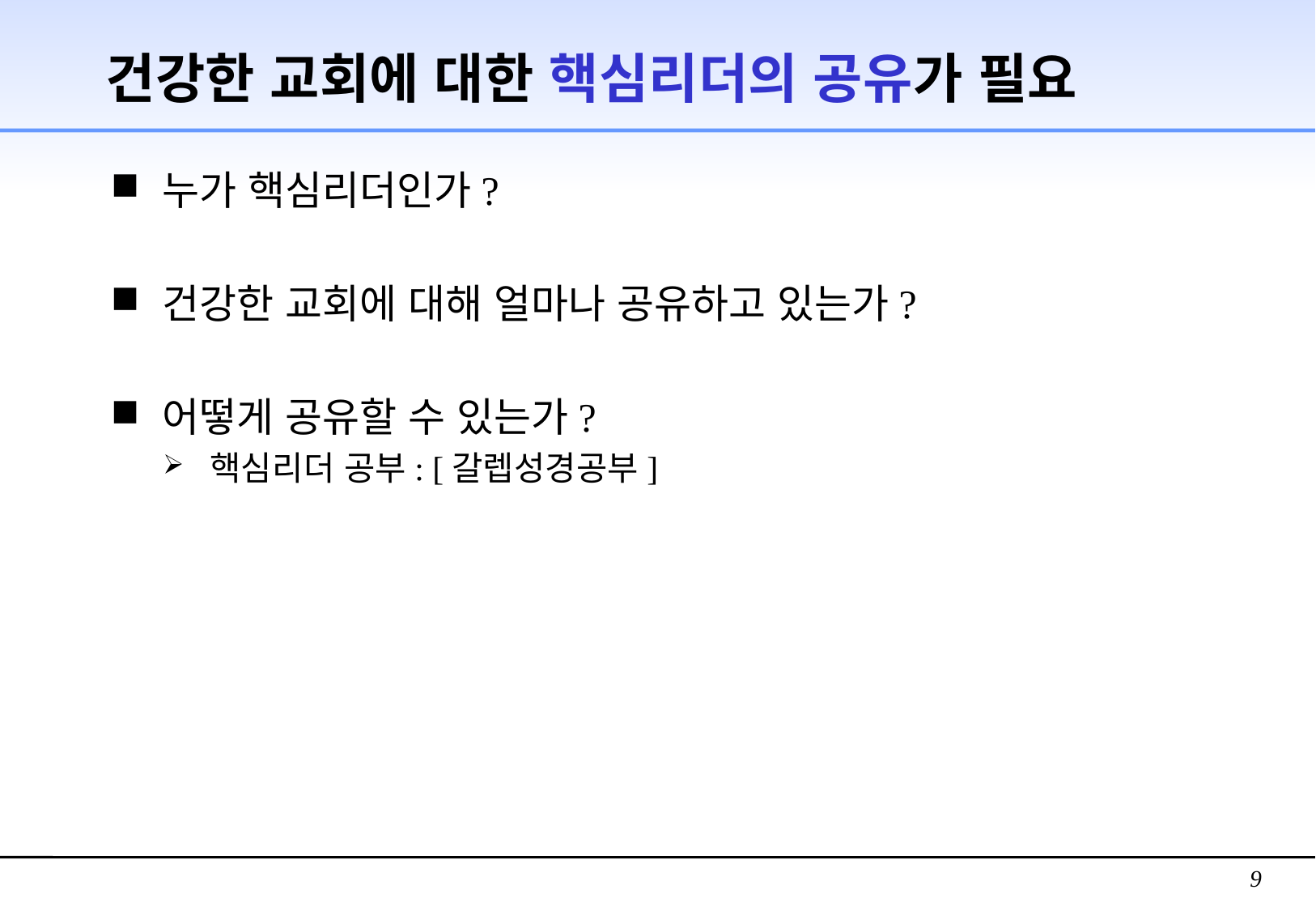

# 건강한 교회에 대한 핵심리더의 공유가 필요
누가 핵심리더인가?

건강한 교회에 대해 얼마나 공유하고 있는가?

어떻게 공유할 수 있는가?
핵심리더 공부: [갈렙성경공부]
9